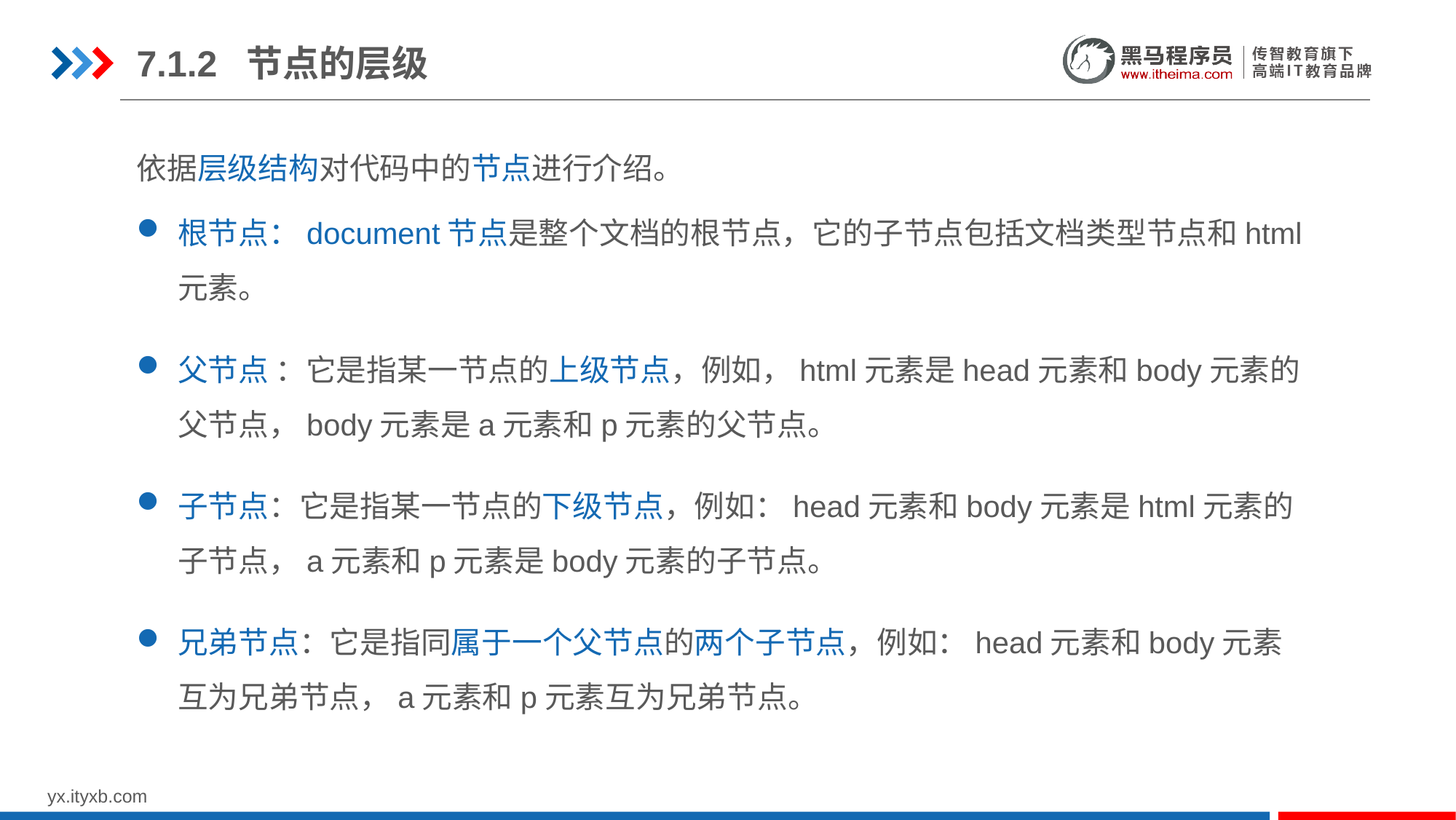

7.1.2  节点的层级
依据层级结构对代码中的节点进行介绍。

根节点：document节点是整个文档的根节点，它的子节点包括文档类型节点和html元素。

父节点 ：它是指某一节点的上级节点，例如，html元素是head元素和body元素的父节点，body元素是a元素和p元素的父节点。

子节点：它是指某一节点的下级节点，例如：head元素和body元素是html元素的子节点，a元素和p元素是body元素的子节点。

兄弟节点：它是指同属于一个父节点的两个子节点，例如：head元素和body元素互为兄弟节点，a元素和p元素互为兄弟节点。